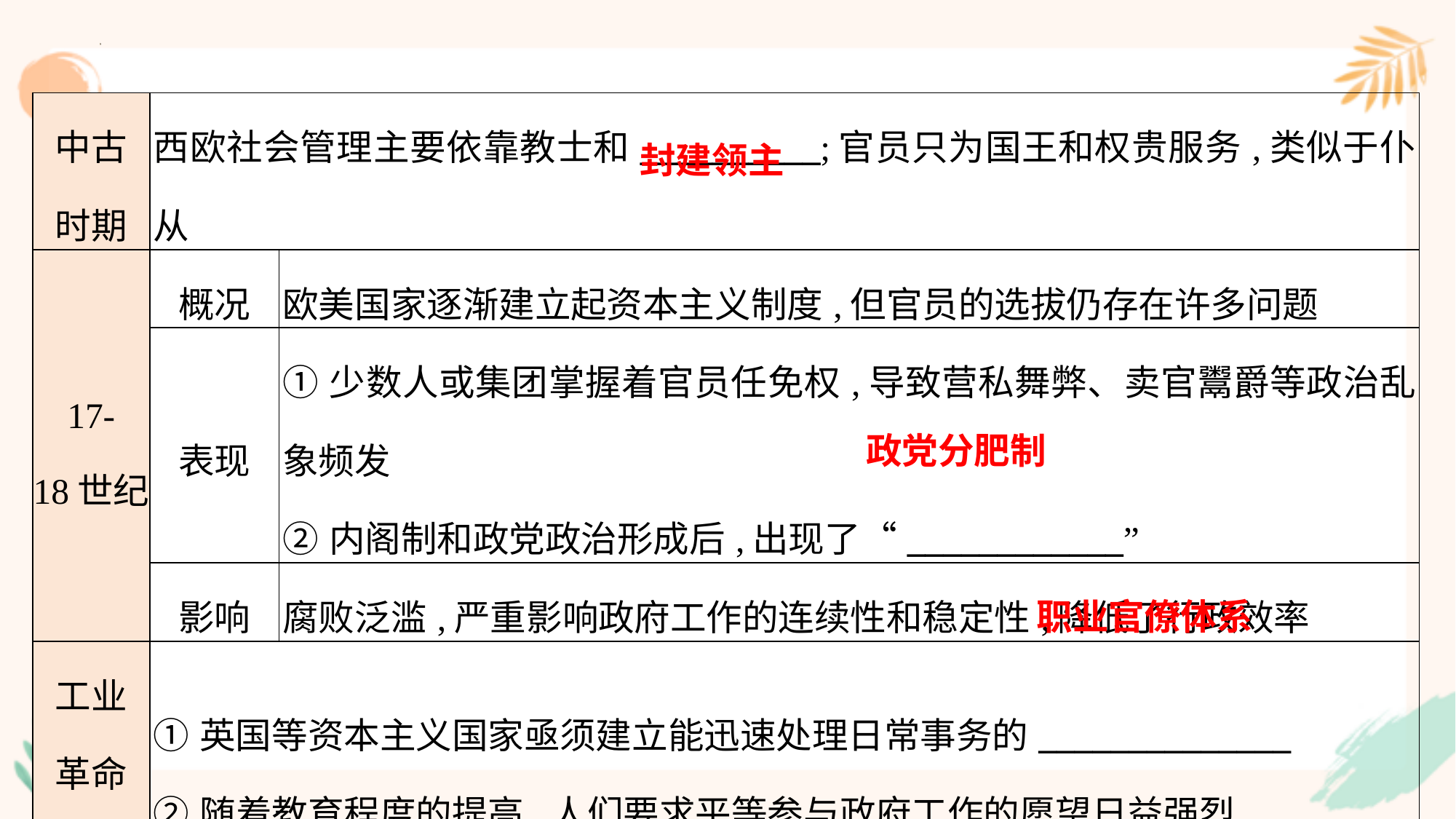

| 中古 时期 | 西欧社会管理主要依靠教士和\_\_\_\_\_\_\_\_\_\_;官员只为国王和权贵服务,类似于仆从 |  |
| --- | --- | --- |
| 17- 18世纪 | 概况 | 欧美国家逐渐建立起资本主义制度,但官员的选拔仍存在许多问题 |
|  | 表现 | ①少数人或集团掌握着官员任免权,导致营私舞弊、卖官鬻爵等政治乱象频发 ②内阁制和政党政治形成后,出现了“\_\_\_\_\_\_\_\_\_\_\_\_” |
|  | 影响 | 腐败泛滥,严重影响政府工作的连续性和稳定性,降低了行政效率 |
| 工业 革命 后 | ①英国等资本主义国家亟须建立能迅速处理日常事务的\_\_\_\_\_\_\_\_\_\_\_\_\_\_ ②随着教育程度的提高,人们要求平等参与政府工作的愿望日益强烈 |  |
封建领主
政党分肥制
职业官僚体系